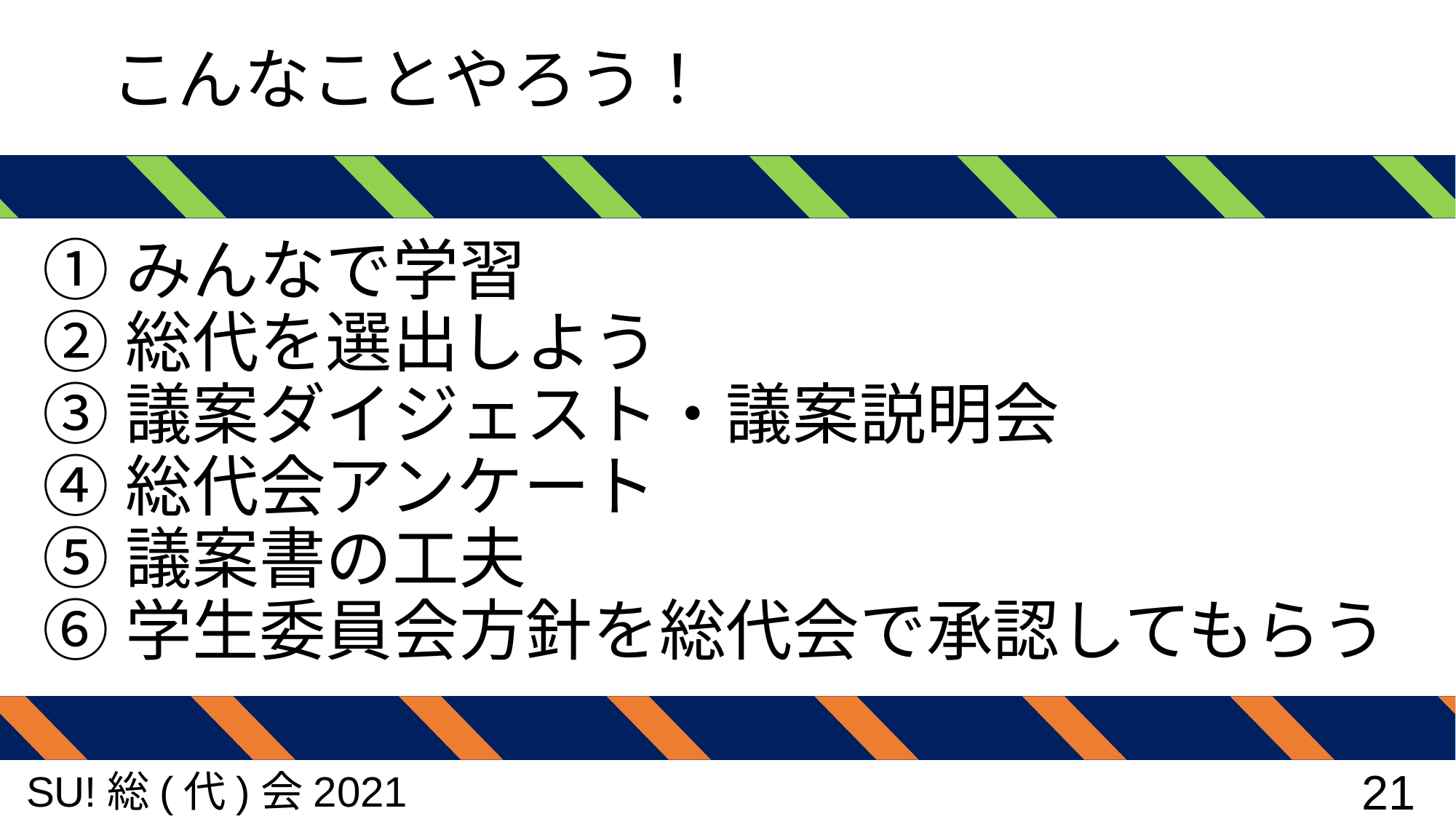

# こんなことやろう！
①みんなで学習
②総代を選出しよう
③議案ダイジェスト・議案説明会
④総代会アンケート
⑤議案書の工夫
⑥学生委員会方針を総代会で承認してもらう